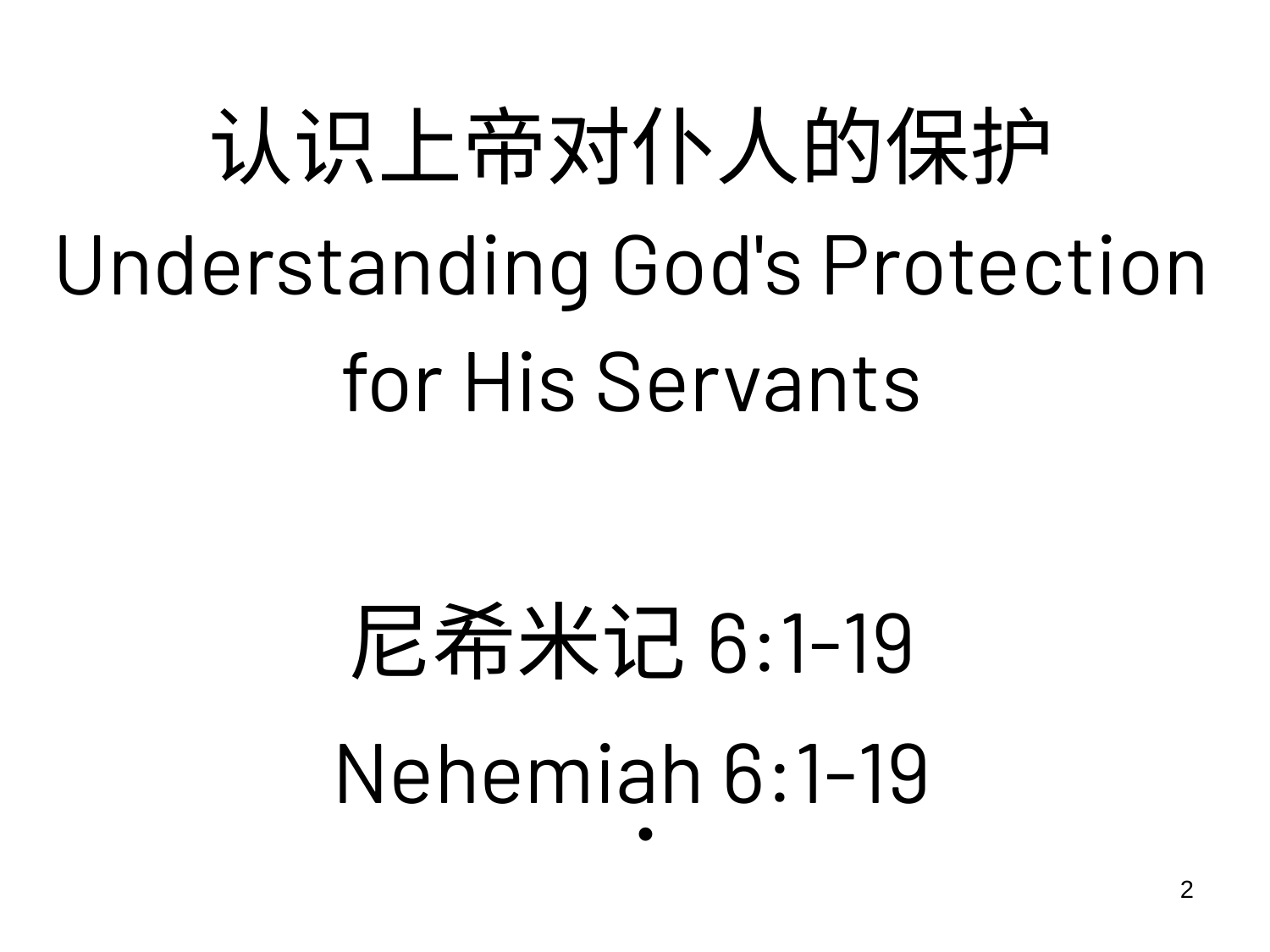

认识上帝对仆人的保护
Understanding God's Protection for His Servants

尼希米记6:1-19
Nehemiah 6:1-19
#
2